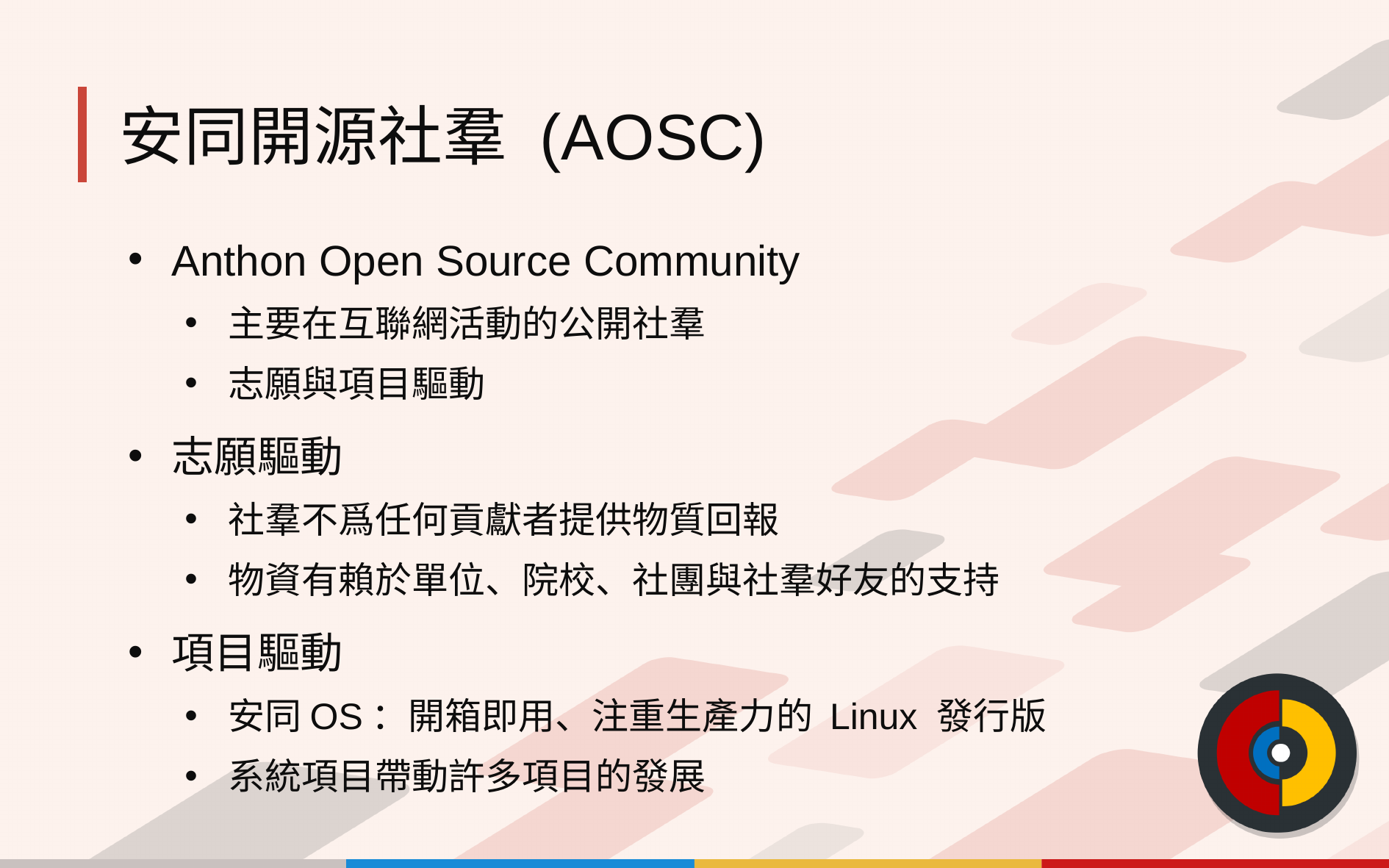

# 安同開源社羣 (AOSC)
Anthon Open Source Community
主要在互聯網活動的公開社羣
志願與項目驅動
志願驅動
社羣不爲任何貢獻者提供物質回報
物資有賴於單位、院校、社團與社羣好友的支持
項目驅動
安同 OS：開箱即用、注重生產力的 Linux 發行版
系統項目帶動許多項目的發展